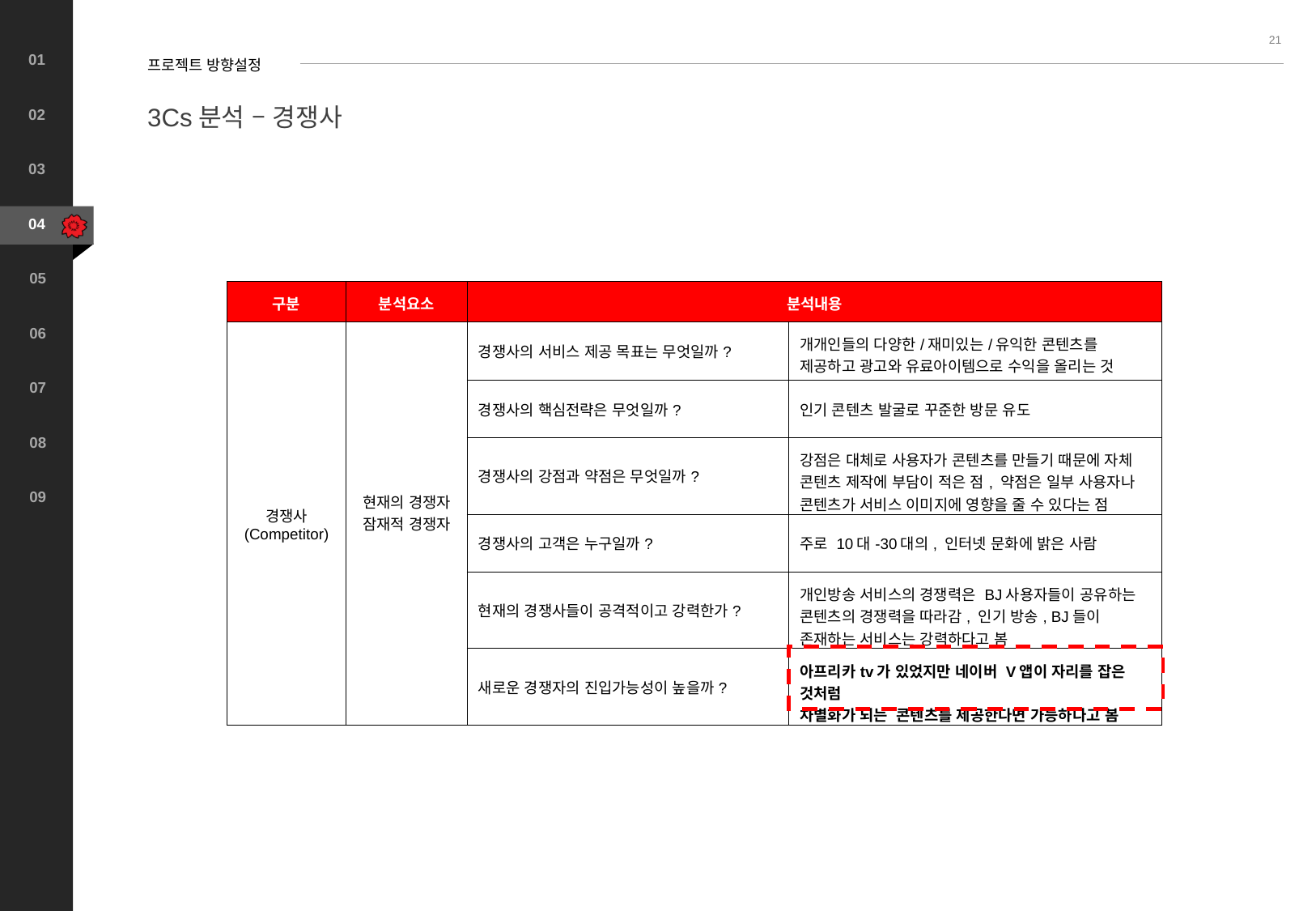

21
프로젝트 방향설정
3Cs분석 – 경쟁사
| 구분 | 분석요소 | 분석내용 |  |
| --- | --- | --- | --- |
| 경쟁사 (Competitor) | 현재의 경쟁자 잠재적 경쟁자 | 경쟁사의 서비스 제공 목표는 무엇일까? | 개개인들의 다양한/재미있는/유익한 콘텐츠를 제공하고 광고와 유료아이템으로 수익을 올리는 것 |
|  |  | 경쟁사의 핵심전략은 무엇일까? | 인기 콘텐츠 발굴로 꾸준한 방문 유도 |
|  |  | 경쟁사의 강점과 약점은 무엇일까? | 강점은 대체로 사용자가 콘텐츠를 만들기 때문에 자체 콘텐츠 제작에 부담이 적은 점, 약점은 일부 사용자나 콘텐츠가 서비스 이미지에 영향을 줄 수 있다는 점 |
|  |  | 경쟁사의 고객은 누구일까? | 주로 10대-30대의, 인터넷 문화에 밝은 사람 |
|  |  | 현재의 경쟁사들이 공격적이고 강력한가? | 개인방송 서비스의 경쟁력은 BJ사용자들이 공유하는 콘텐츠의 경쟁력을 따라감, 인기 방송, BJ들이 존재하는 서비스는 강력하다고 봄 |
|  |  | 새로운 경쟁자의 진입가능성이 높을까? | 아프리카tv가 있었지만 네이버 V앱이 자리를 잡은 것처럼 차별화가 되는 콘텐츠를 제공한다면 가능하다고 봄 |